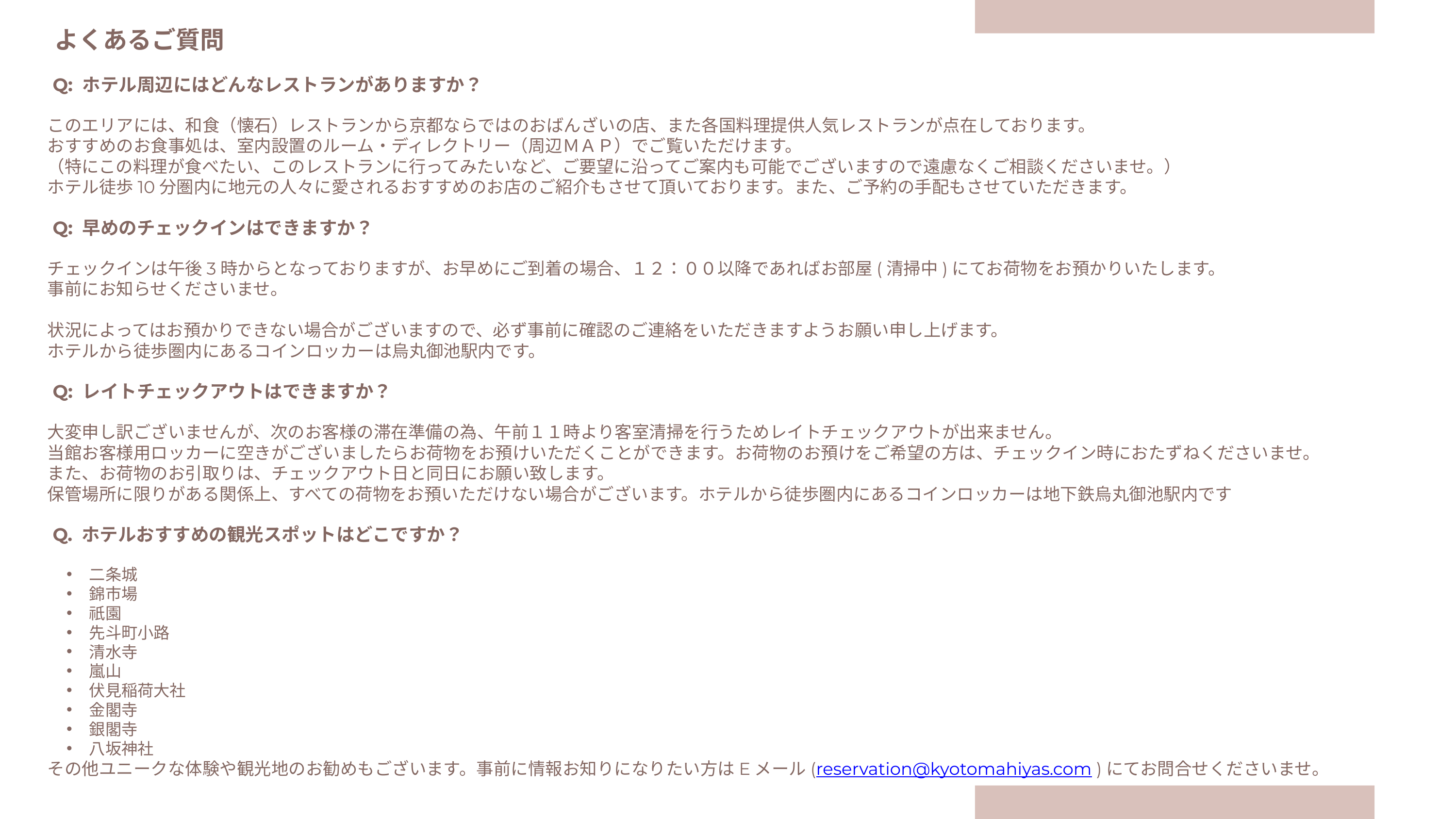

よくあるご質問

　Q: ホテル周辺にはどんなレストランがありますか？

　このエリアには、和食（懐石）レストランから京都ならではのおばんざいの店、また各国料理提供人気レストランが点在しております。
　おすすめのお食事処は、室内設置のルーム・ディレクトリー（周辺ＭＡＰ）でご覧いただけます。
　（特にこの料理が食べたい、このレストランに行ってみたいなど、ご要望に沿ってご案内も可能でございますので遠慮なくご相談くださいませ。）
　ホテル徒歩10分圏内に地元の人々に愛されるおすすめのお店のご紹介もさせて頂いております。また、ご予約の手配もさせていただきます。

　Q: 早めのチェックインはできますか？

　チェックインは午後3時からとなっておりますが、お早めにご到着の場合、１２：００以降であればお部屋(清掃中)にてお荷物をお預かりいたします。
　事前にお知らせくださいませ。

　状況によってはお預かりできない場合がございますので、必ず事前に確認のご連絡をいただきますようお願い申し上げます。
　ホテルから徒歩圏内にあるコインロッカーは烏丸御池駅内です。

　Q: レイトチェックアウトはできますか？

　大変申し訳ございませんが、次のお客様の滞在準備の為、午前１１時より客室清掃を行うためレイトチェックアウトが出来ません。
　当館お客様用ロッカーに空きがございましたらお荷物をお預けいただくことができます。お荷物のお預けをご希望の方は、チェックイン時におたずねくださいませ。
　また、お荷物のお引取りは、チェックアウト日と同日にお願い致します。
　保管場所に限りがある関係上、すべての荷物をお預いただけない場合がございます。ホテルから徒歩圏内にあるコインロッカーは地下鉄烏丸御池駅内です

　Q. ホテルおすすめの観光スポットはどこですか？

二条城
錦市場
祇園
先斗町小路
清水寺
嵐山
伏見稲荷大社
金閣寺
銀閣寺
八坂神社
　その他ユニークな体験や観光地のお勧めもございます。事前に情報お知りになりたい方はEメール(reservation@kyotomahiyas.com )にてお問合せくださいませ。